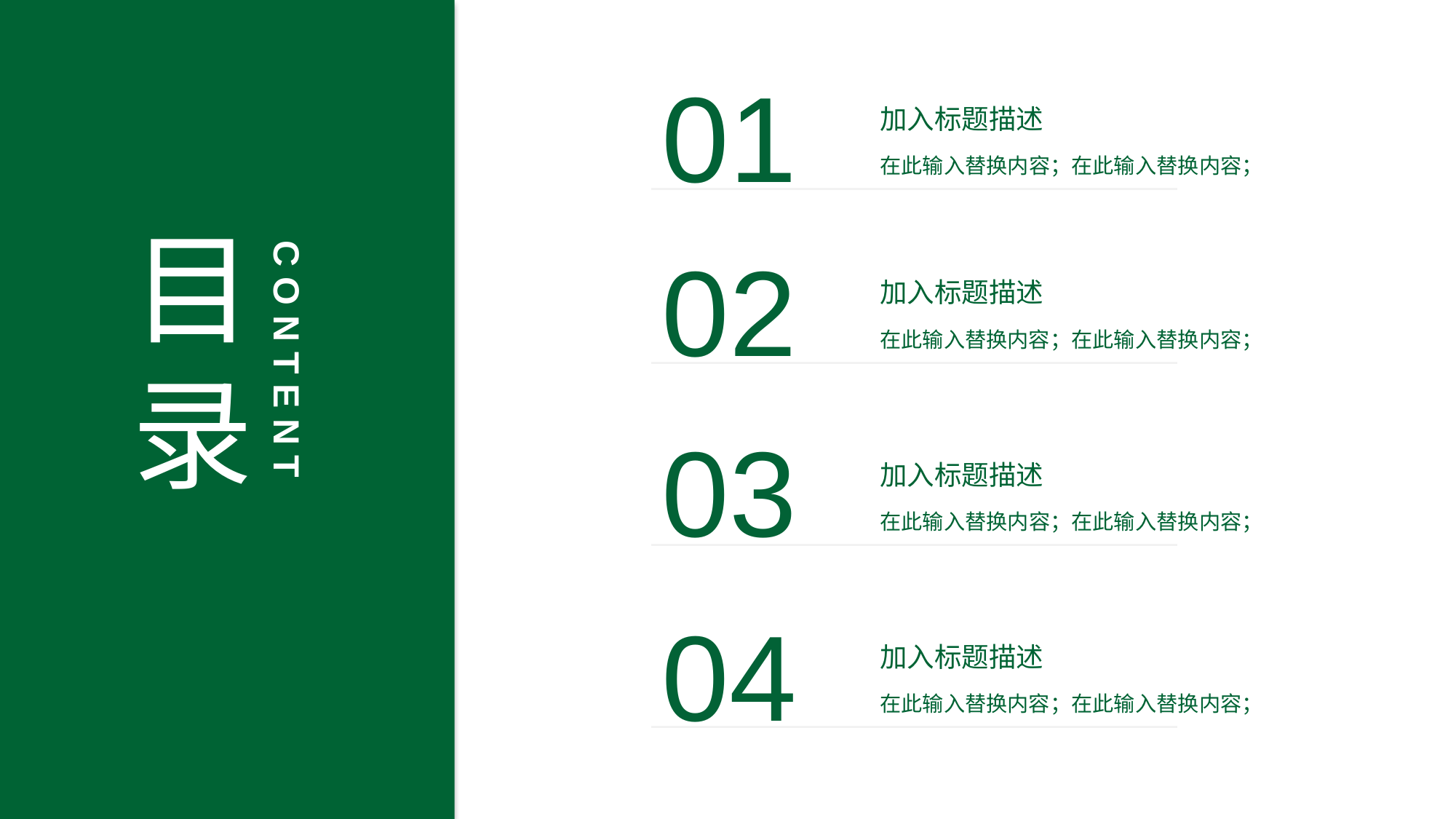

01
加入标题描述
在此输入替换内容；在此输入替换内容；
目
录
C O N T E N T
02
加入标题描述
在此输入替换内容；在此输入替换内容；
03
加入标题描述
在此输入替换内容；在此输入替换内容；

04
加入标题描述
在此输入替换内容；在此输入替换内容；